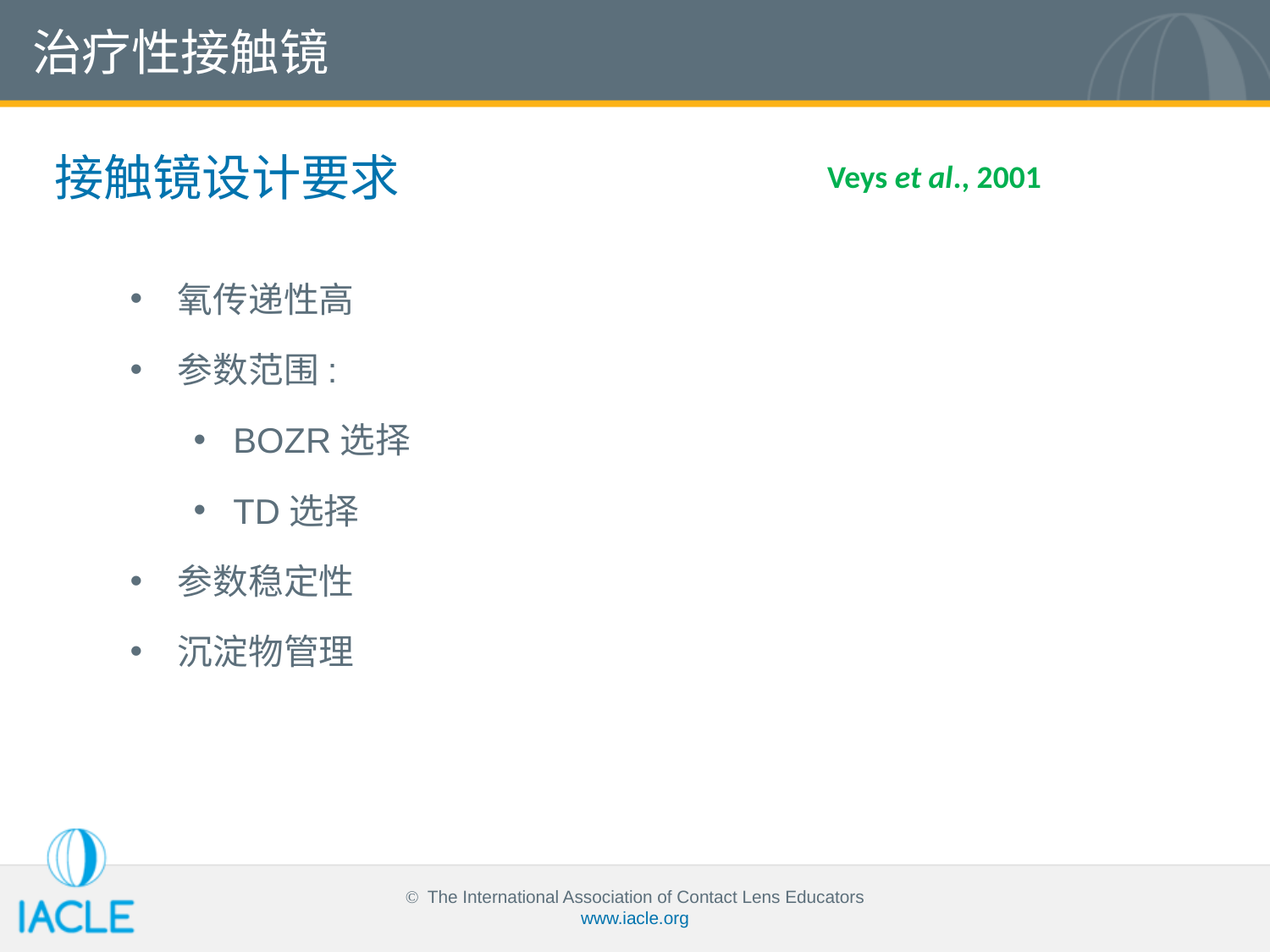

治疗性接触镜
接触镜设计要求
Veys et al., 2001
氧传递性高
参数范围:
BOZR选择
TD选择
参数稳定性
沉淀物管理